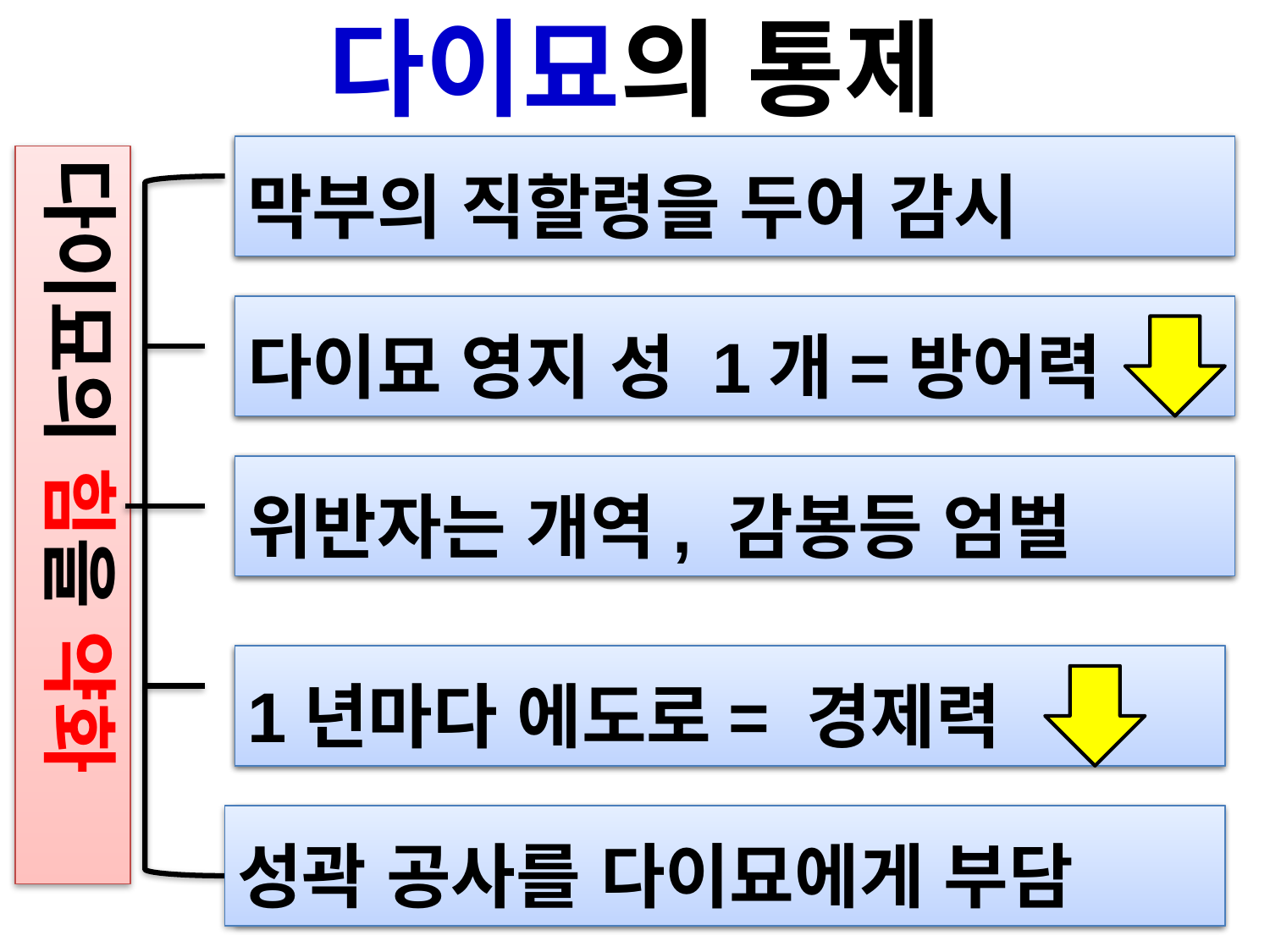

다이묘의 통제

1. 다이묘 배치

막부의 직할령을 두어 감시
다이묘의 힘을 약화

2. 일국일성령 (1615년)

다이묘 영지 성 1개=방어력

3. 무가제법도 (1615년)

위반자는 개역, 감봉등 엄벌

4.참근 교대제

1년마다 에도로= 경제력

성곽 공사를 다이묘에게 부담

5. 후신야쿠